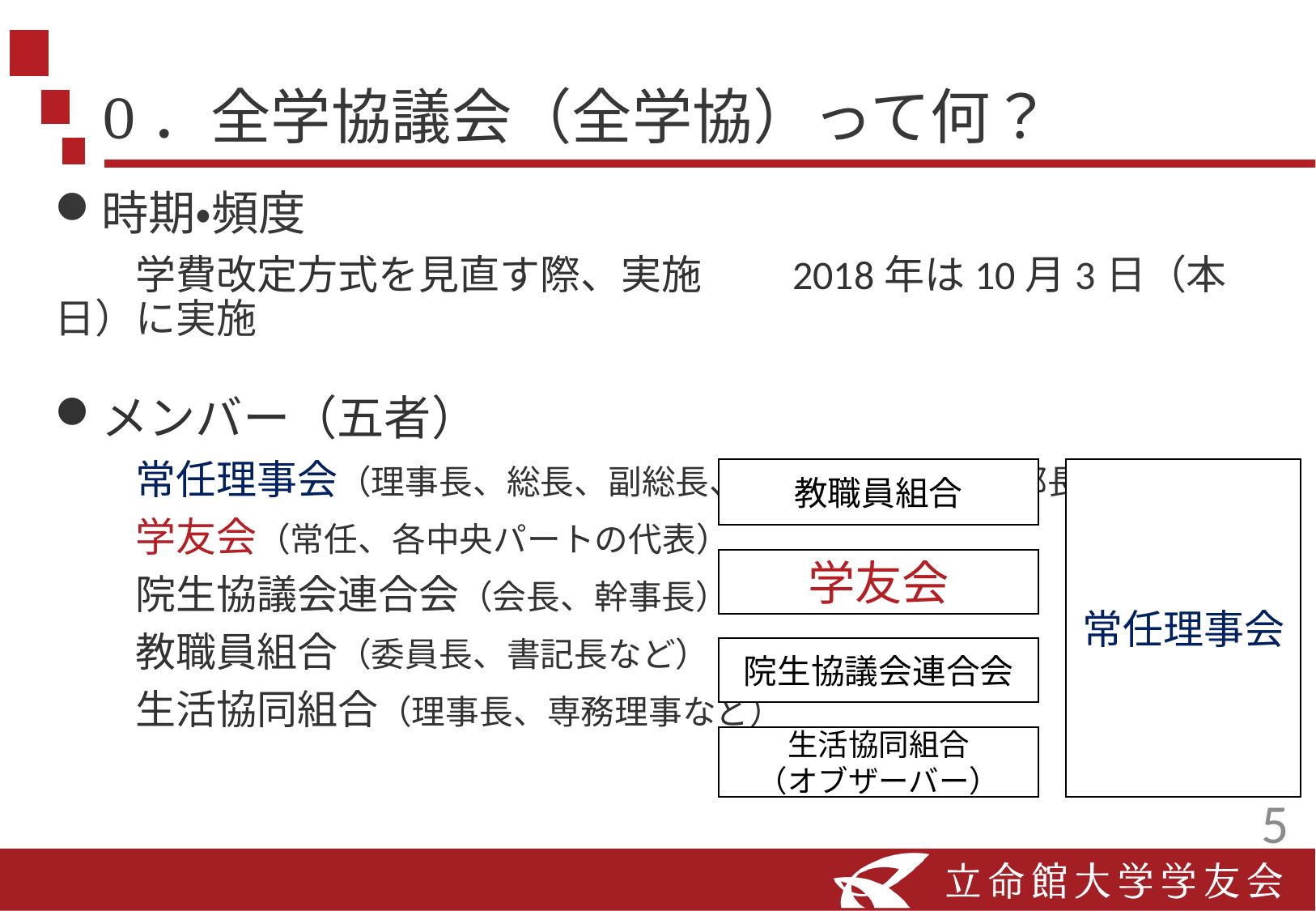

# 0．全学協議会（全学協）って何？
時期・頻度
　　学費改定方式を見直す際、実施　　2018年は10月3日（本日）に実施

メンバー（五者）
　　常任理事会（理事長、総長、副総長、理事、副学長、学部長など）
　　学友会（常任、各中央パートの代表）
　　院生協議会連合会（会長、幹事長）
　　教職員組合（委員長、書記長など）
　　生活協同組合（理事長、専務理事など）

教職員組合
学友会
院生協議会連合会
生活協同組合
（オブザーバー）
常任理事会
5